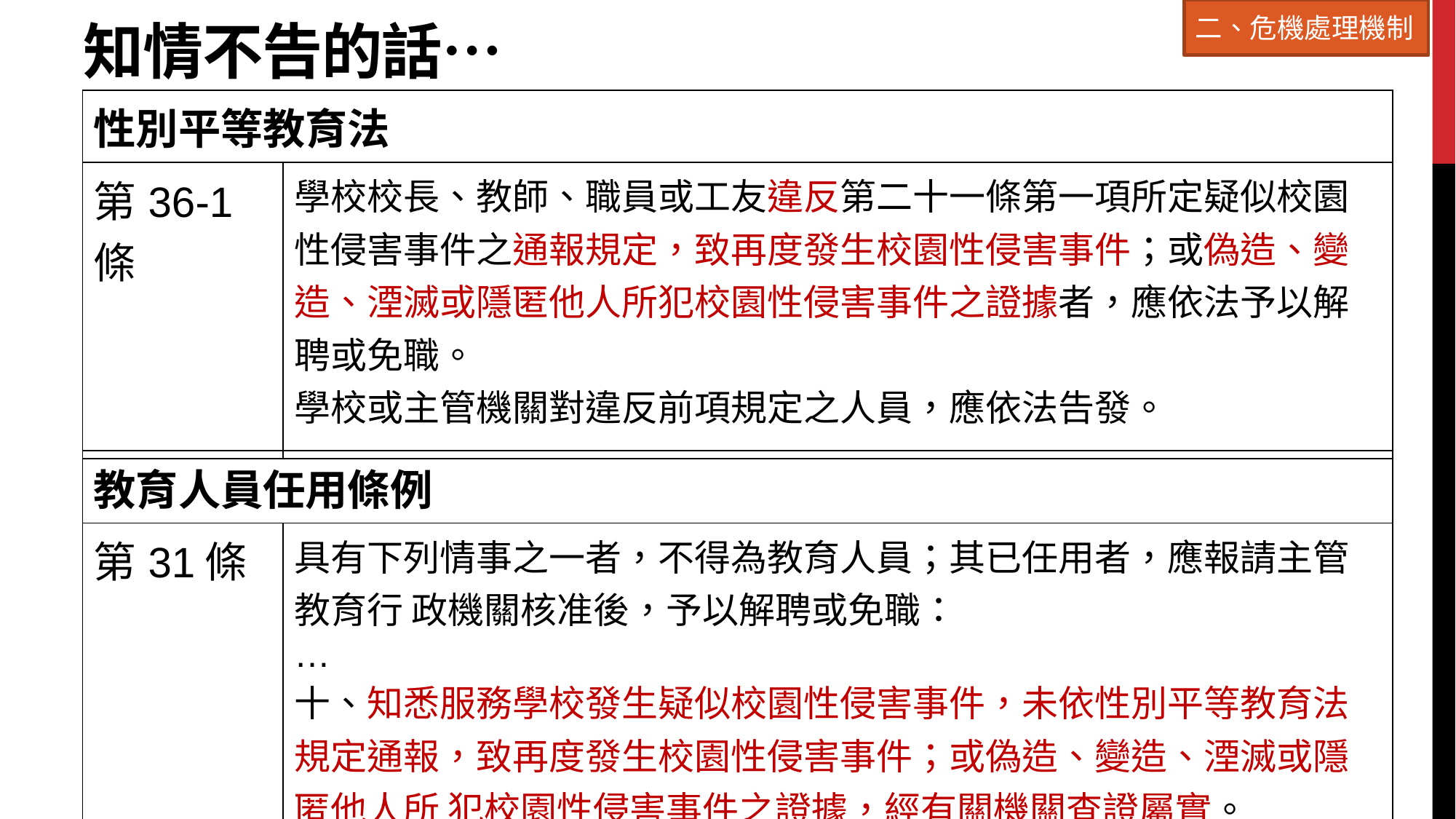

二、危機處理機制
知情不告的話…
| 性別平等教育法 |  |
| --- | --- |
| 第36-1條 | 學校校長、教師、職員或工友違反第二十一條第一項所定疑似校園性侵害事件之通報規定，致再度發生校園性侵害事件；或偽造、變造、湮滅或隱匿他人所犯校園性侵害事件之證據者，應依法予以解聘或免職。 學校或主管機關對違反前項規定之人員，應依法告發。 |
| 教育人員任用條例 |  |
| --- | --- |
| 第31條 | 具有下列情事之一者，不得為教育人員；其已任用者，應報請主管教育行 政機關核准後，予以解聘或免職： … 十、知悉服務學校發生疑似校園性侵害事件，未依性別平等教育法規定通報，致再度發生校園性侵害事件；或偽造、變造、湮滅或隱匿他人所 犯校園性侵害事件之證據，經有關機關查證屬實。 |